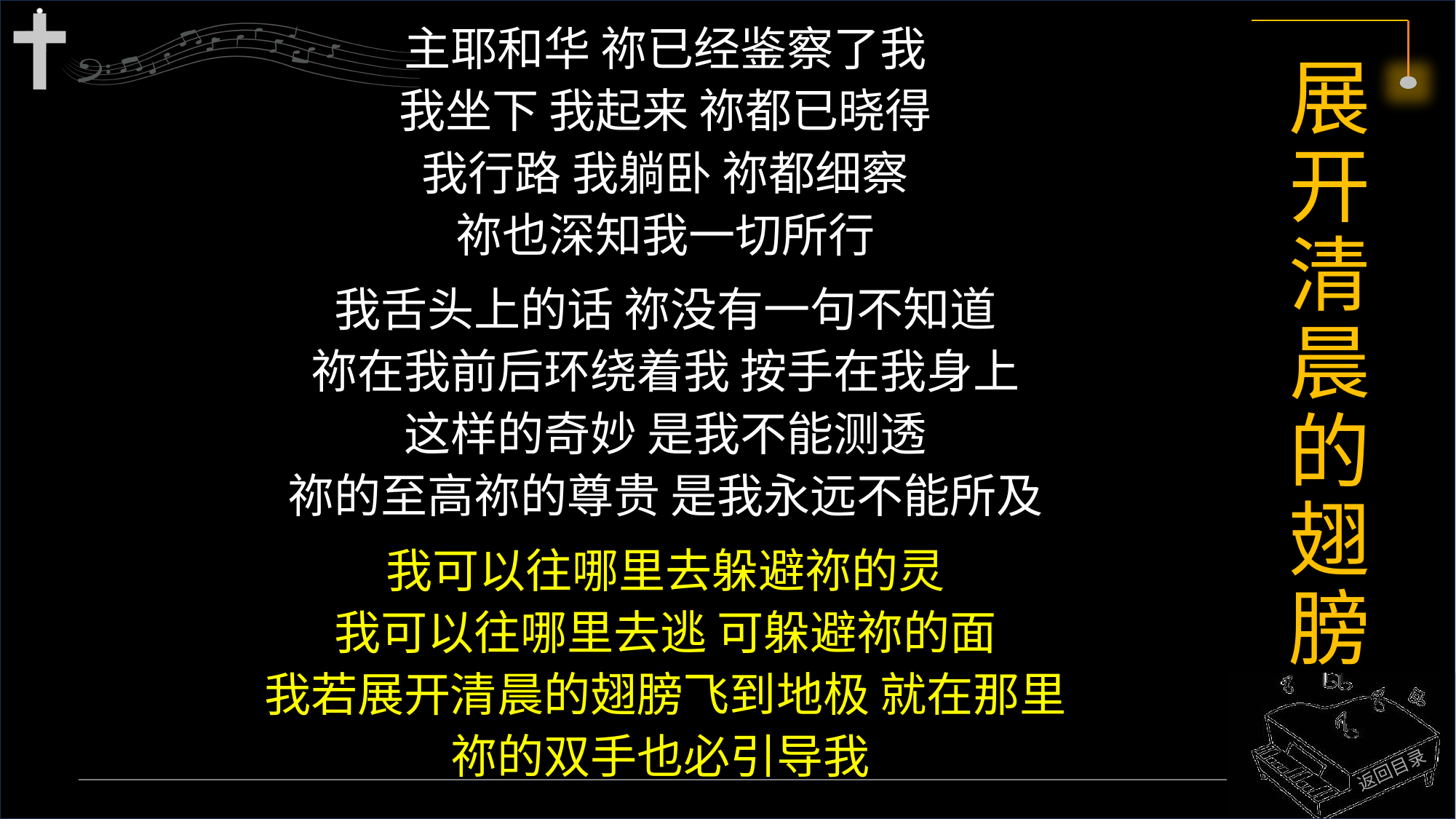

主耶和华 祢已经鉴察了我
我坐下 我起来 祢都已晓得
我行路 我躺卧 祢都细察
祢也深知我一切所行

我舌头上的话 祢没有一句不知道
祢在我前后环绕着我 按手在我身上
这样的奇妙 是我不能测透
祢的至高祢的尊贵 是我永远不能所及

我可以往哪里去躲避祢的灵
我可以往哪里去逃 可躲避祢的面
我若展开清晨的翅膀飞到地极 就在那里
祢的双手也必引导我
# 展开清晨的翅膀